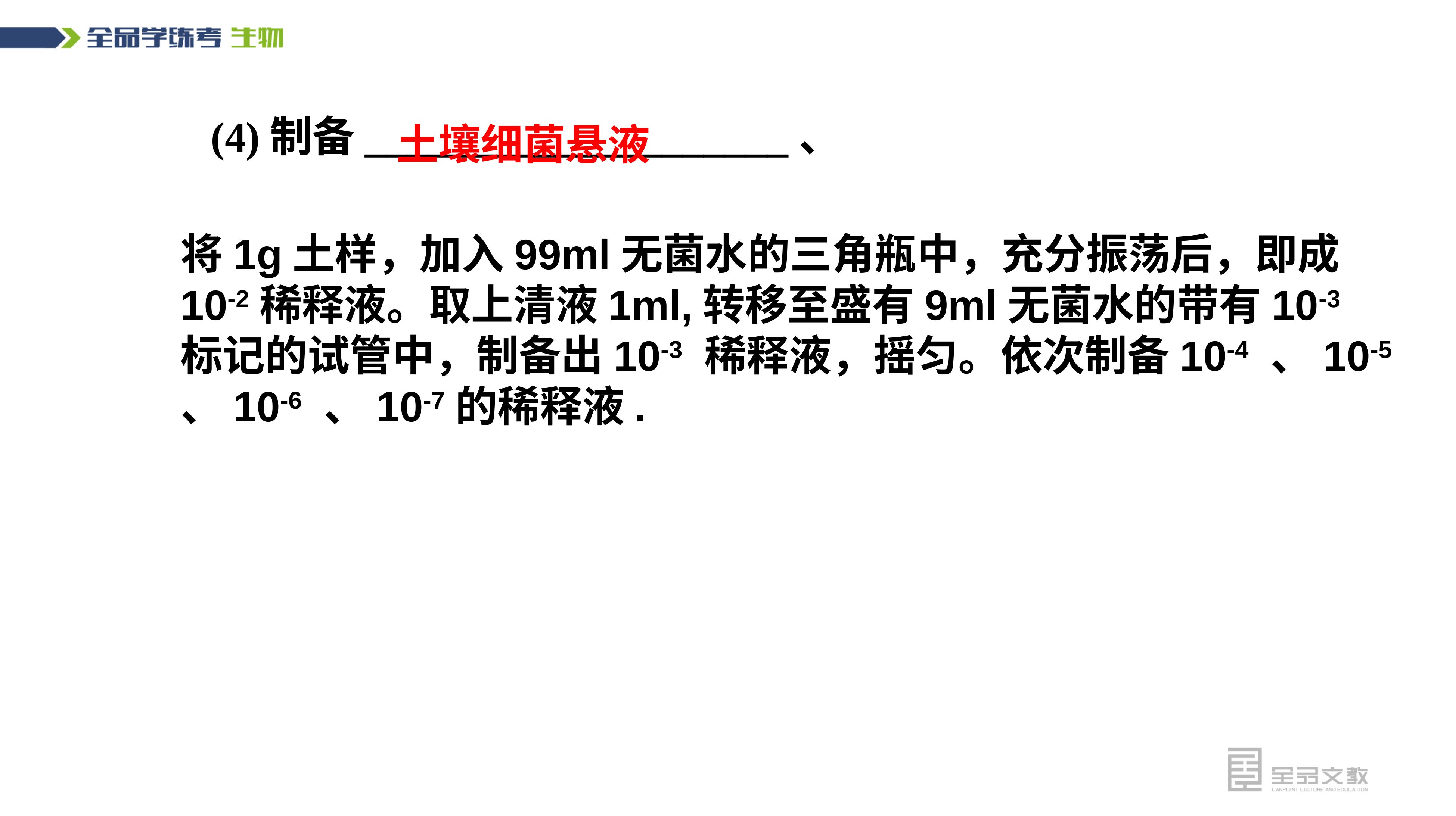

土壤细菌悬液
# (4)制备____________________、
将1g土样，加入99ml无菌水的三角瓶中，充分振荡后，即成10-2稀释液。取上清液1ml,转移至盛有9ml无菌水的带有10-3标记的试管中，制备出10-3 稀释液，摇匀。依次制备10-4 、10-5 、10-6 、10-7的稀释液.